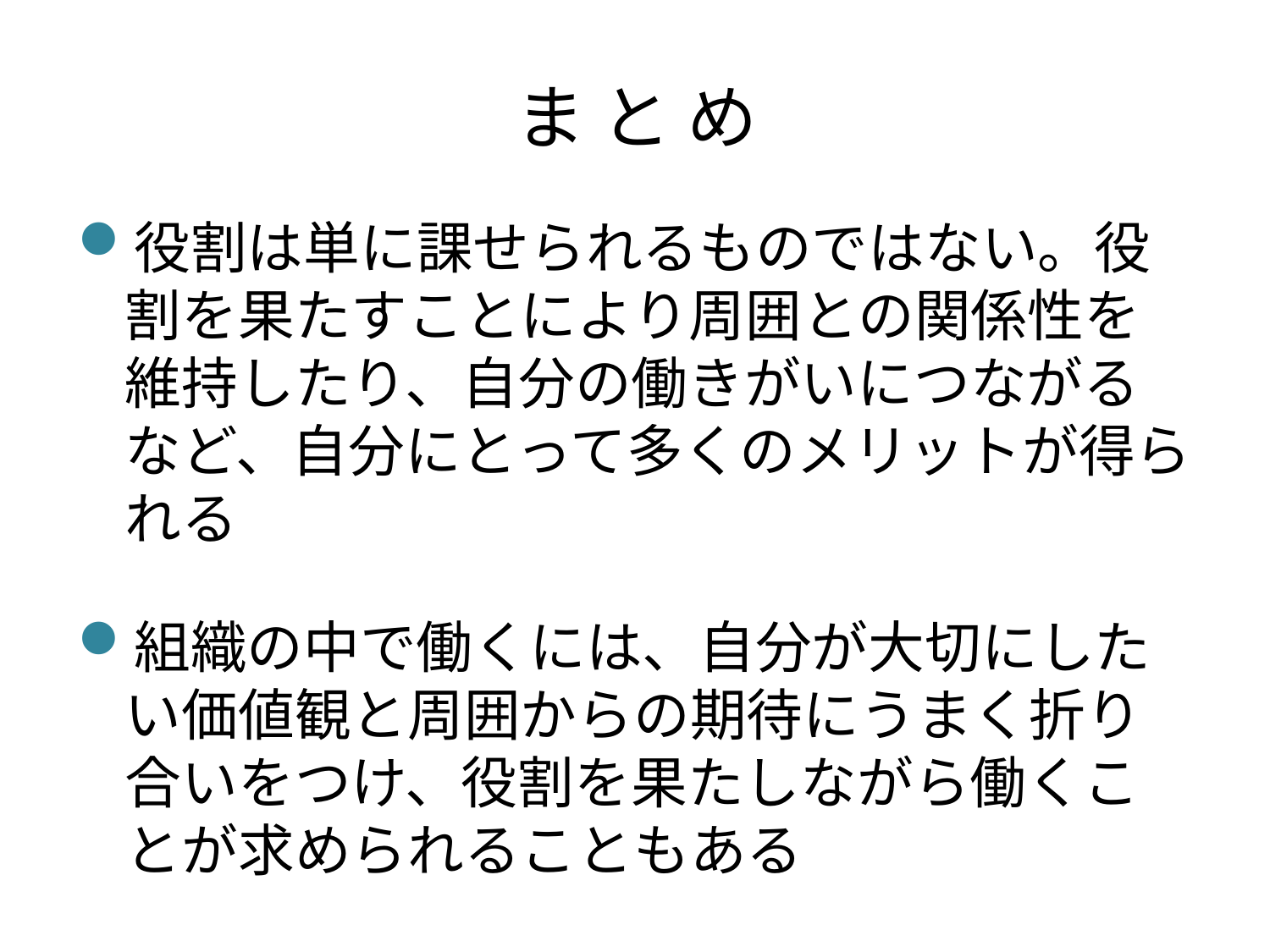

# ま と め
役割は単に課せられるものではない。役割を果たすことにより周囲との関係性を維持したり、自分の働きがいにつながるなど、自分にとって多くのメリットが得られる

組織の中で働くには、自分が大切にしたい価値観と周囲からの期待にうまく折り合いをつけ、役割を果たしながら働くことが求められることもある